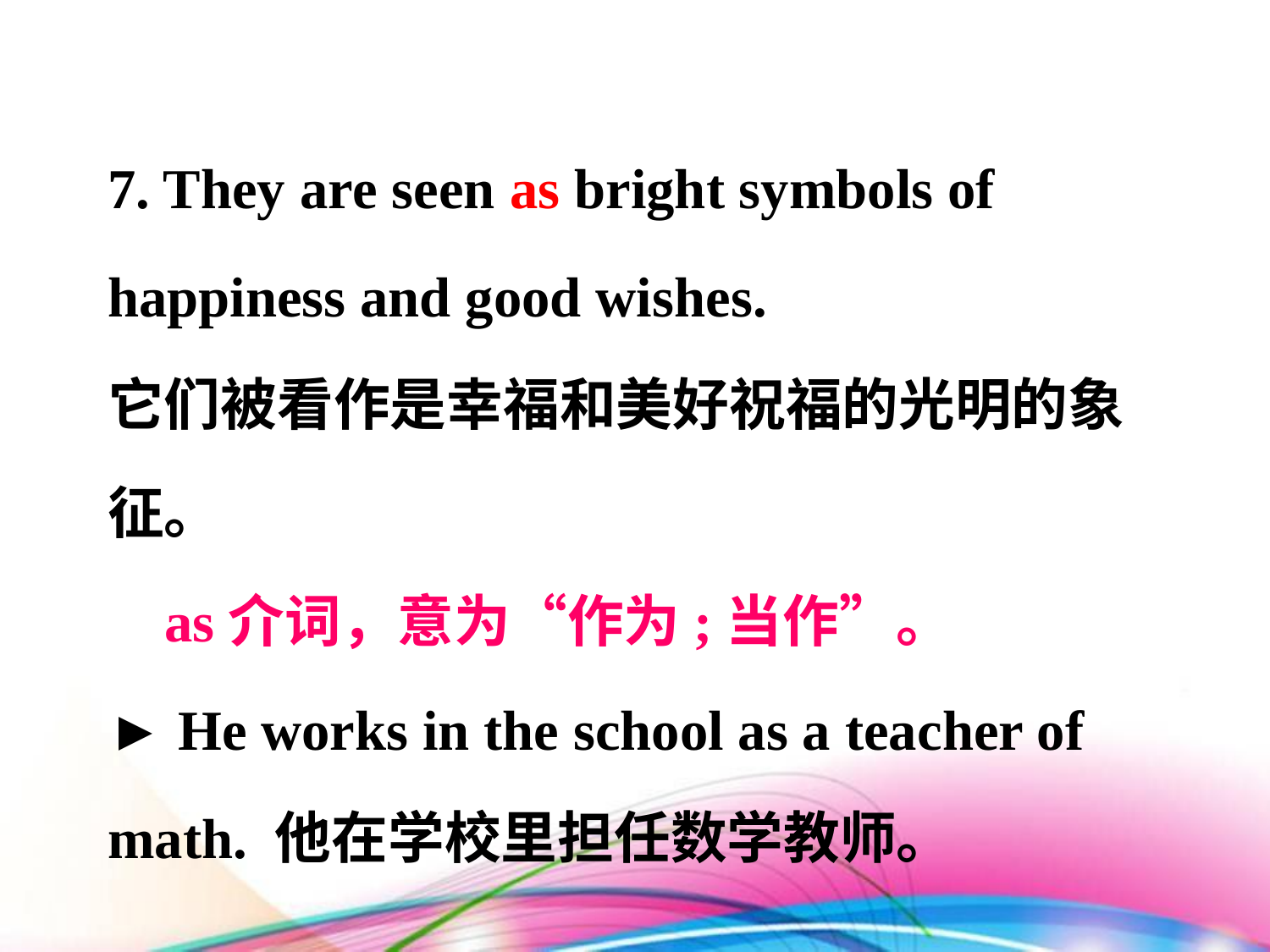

7. They are seen as bright symbols of happiness and good wishes.
它们被看作是幸福和美好祝福的光明的象征。
    as介词，意为“作为;当作”。
► He works in the school as a teacher of math. 他在学校里担任数学教师。